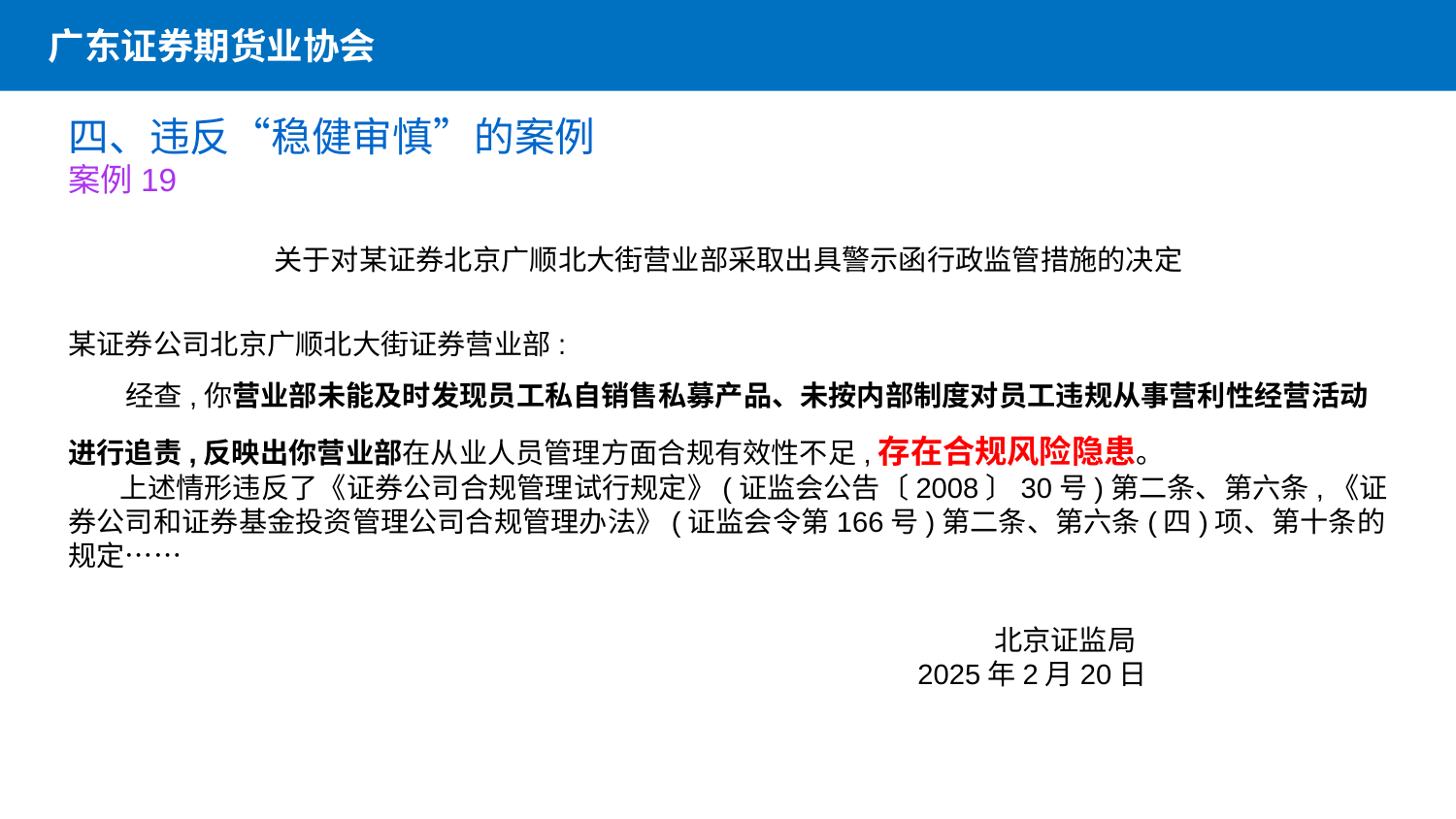

广东证券期货业协会
四、违反“稳健审慎”的案例
案例19

关于对某证券北京广顺北大街营业部采取出具警示函行政监管措施的决定

某证券公司北京广顺北大街证券营业部:
        经查,你营业部未能及时发现员工私自销售私募产品、未按内部制度对员工违规从事营利性经营活动进行追责,反映出你营业部在从业人员管理方面合规有效性不足,存在合规风险隐患。
       上述情形违反了《证券公司合规管理试行规定》(证监会公告〔2008〕30号)第二条、第六条,《证券公司和证券基金投资管理公司合规管理办法》(证监会令第166号)第二条、第六条(四)项、第十条的规定……

                                                                                                         北京证监局
　　　　　　　                                                                                                      2025年2月20日